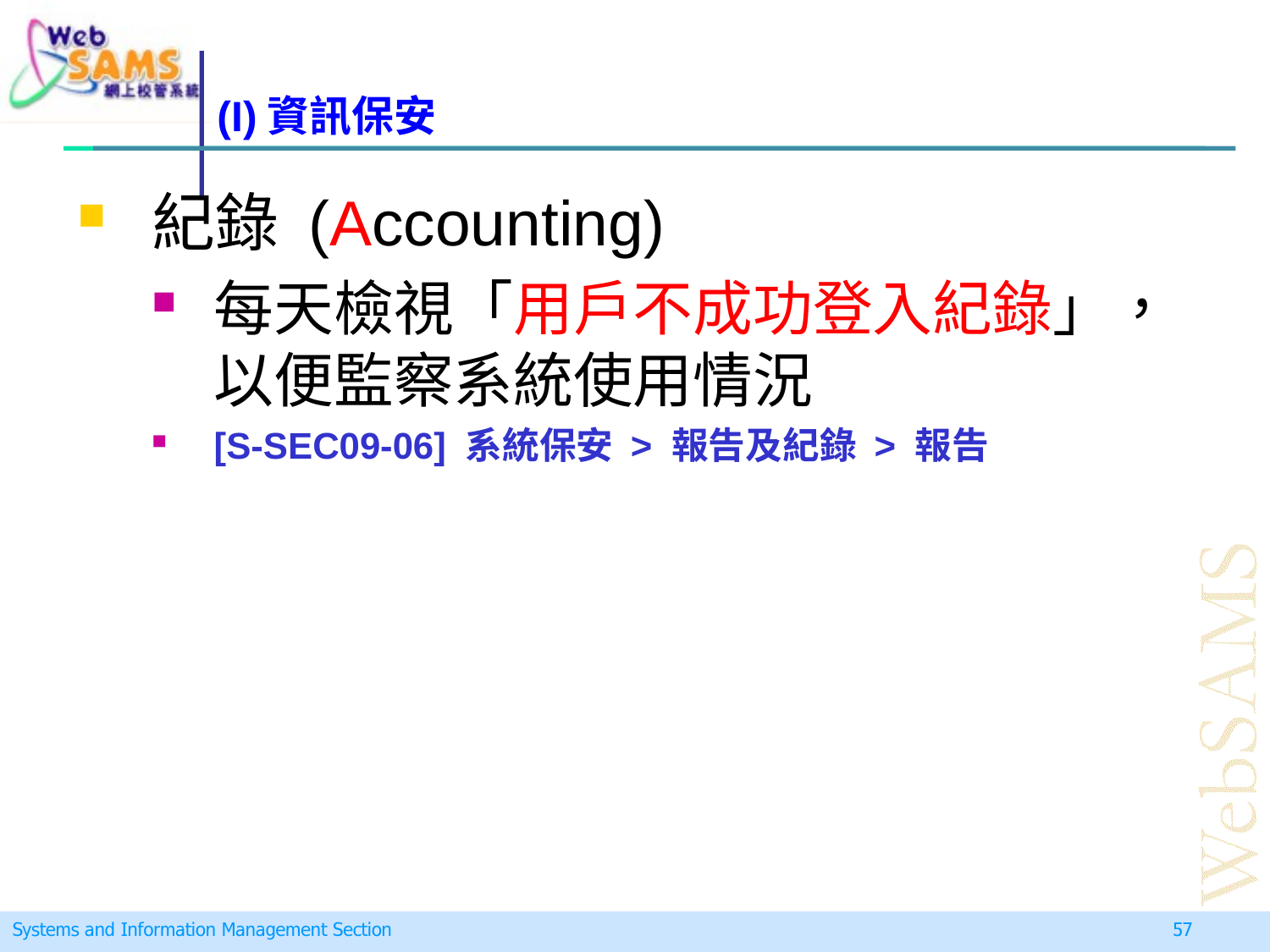

# (I)資訊保安
紀錄 (Accounting)
每天檢視「用戶不成功登入紀錄」，以便監察系統使用情況
[S-SEC09-06] 系統保安 > 報告及紀錄 > 報告